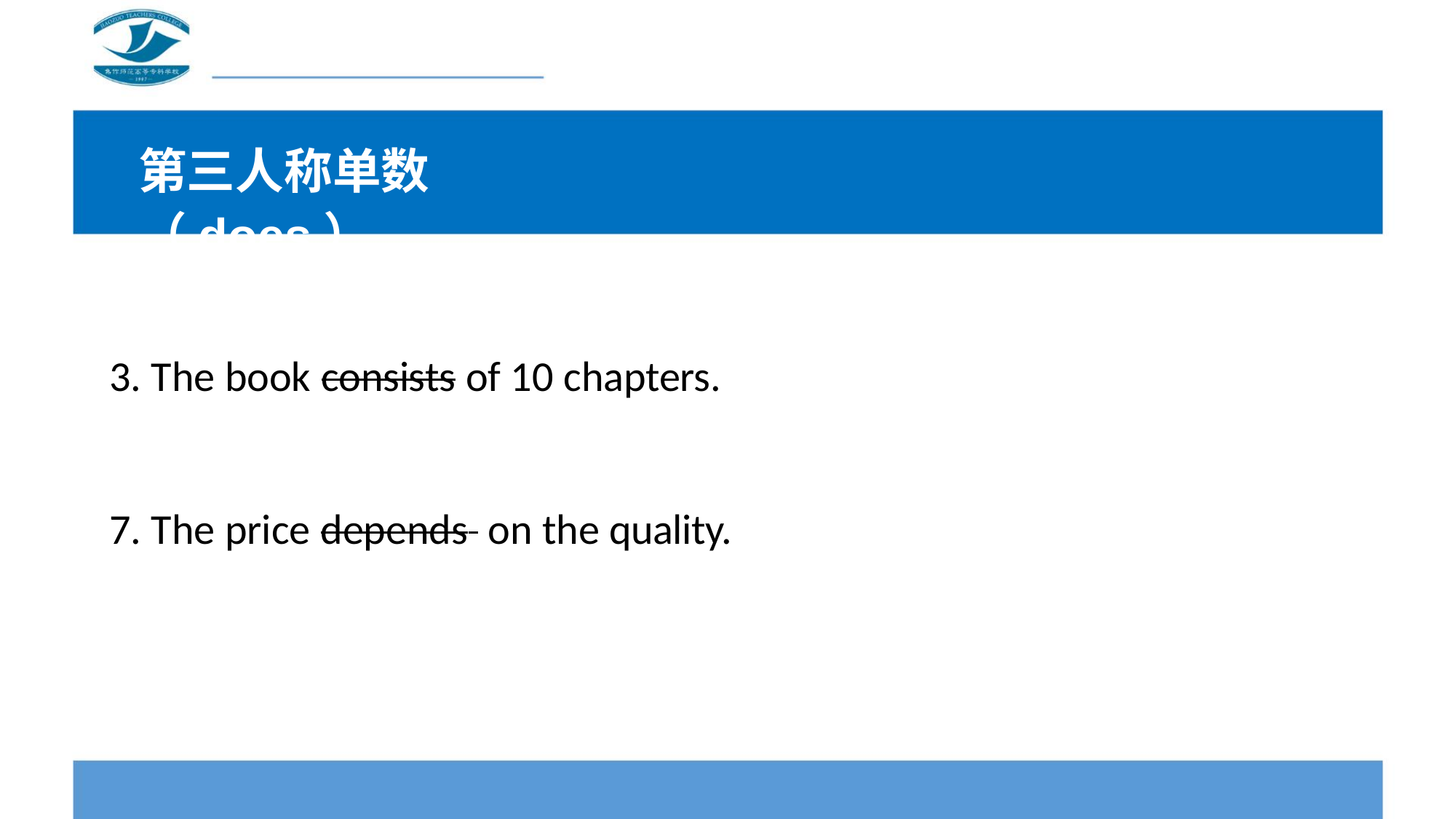

第三人称单数 （does）
3. The book consists of 10 chapters.
7. The price depends  on the quality.